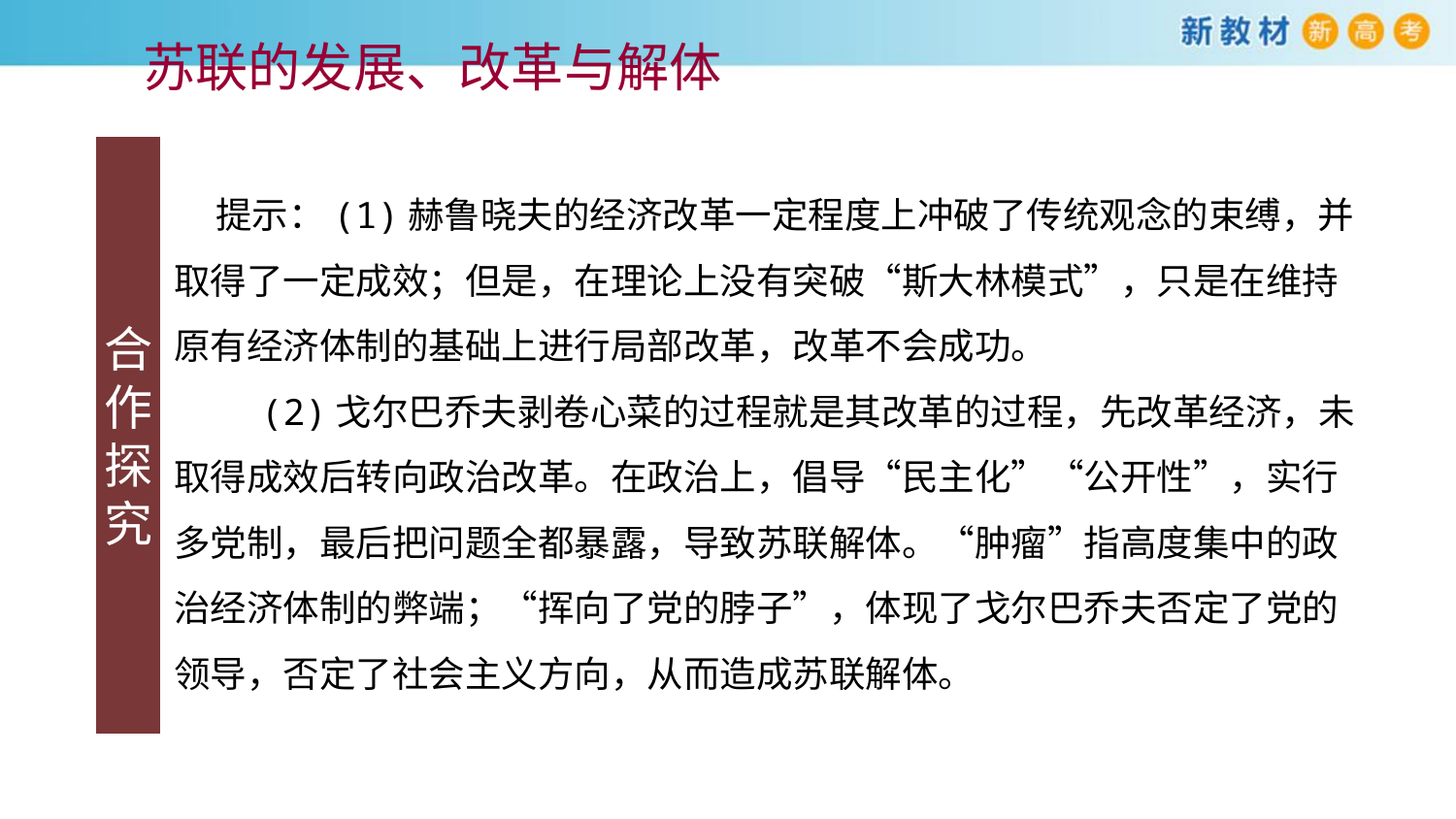

苏联的发展、改革与解体
合作探究
    提示：(1)赫鲁晓夫的经济改革一定程度上冲破了传统观念的束缚，并取得了一定成效；但是，在理论上没有突破“斯大林模式”，只是在维持原有经济体制的基础上进行局部改革，改革不会成功。
    (2)戈尔巴乔夫剥卷心菜的过程就是其改革的过程，先改革经济，未取得成效后转向政治改革。在政治上，倡导“民主化”“公开性”，实行多党制，最后把问题全都暴露，导致苏联解体。“肿瘤”指高度集中的政治经济体制的弊端；“挥向了党的脖子”，体现了戈尔巴乔夫否定了党的领导，否定了社会主义方向，从而造成苏联解体。